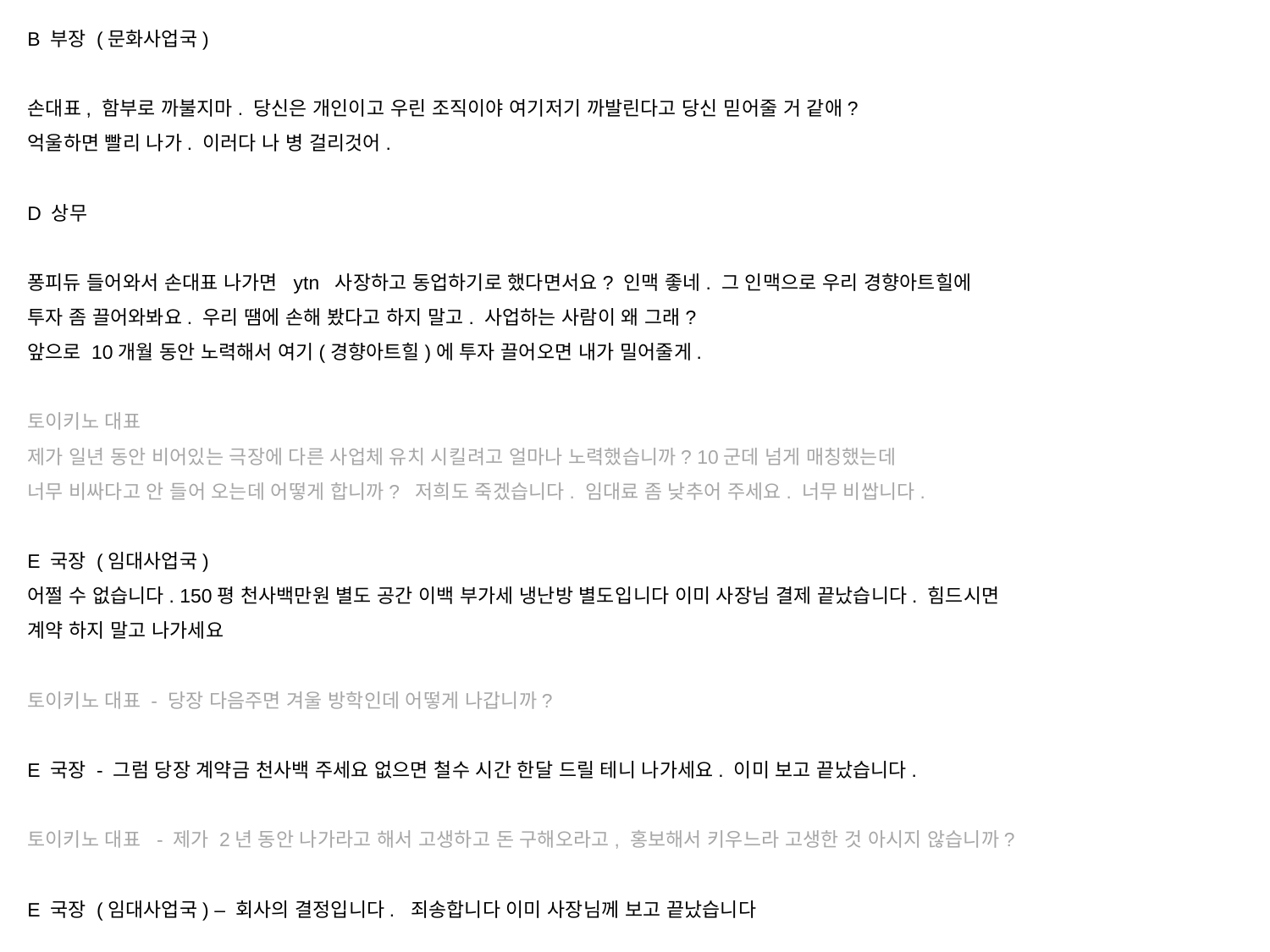

B 부장 (문화사업국)
손대표, 함부로 까불지마. 당신은 개인이고 우린 조직이야 여기저기 까발린다고 당신 믿어줄 거 같애?
억울하면 빨리 나가. 이러다 나 병 걸리것어.

D 상무

퐁피듀 들어와서 손대표 나가면  ytn  사장하고 동업하기로 했다면서요? 인맥 좋네. 그 인맥으로 우리 경향아트힐에
투자 좀 끌어와봐요. 우리 땜에 손해 봤다고 하지 말고. 사업하는 사람이 왜 그래?
앞으로 10개월 동안 노력해서 여기(경향아트힐)에 투자 끌어오면 내가 밀어줄게.

토이키노 대표
제가 일년 동안 비어있는 극장에 다른 사업체 유치 시킬려고 얼마나 노력했습니까? 10군데 넘게 매칭했는데
너무 비싸다고 안 들어 오는데 어떻게 합니까?  저희도 죽겠습니다. 임대료 좀 낮추어 주세요. 너무 비쌉니다.

E 국장 (임대사업국)
어쩔 수 없습니다. 150평 천사백만원 별도 공간 이백 부가세 냉난방 별도입니다 이미 사장님 결제 끝났습니다. 힘드시면
계약 하지 말고 나가세요

토이키노 대표 - 당장 다음주면 겨울 방학인데 어떻게 나갑니까?

E 국장 - 그럼 당장 계약금 천사백 주세요 없으면 철수 시간 한달 드릴 테니 나가세요. 이미 보고 끝났습니다.

토이키노 대표  - 제가 2년 동안 나가라고 해서 고생하고 돈 구해오라고, 홍보해서 키우느라 고생한 것 아시지 않습니까?

E 국장 (임대사업국) – 회사의 결정입니다.  죄송합니다 이미 사장님께 보고 끝났습니다